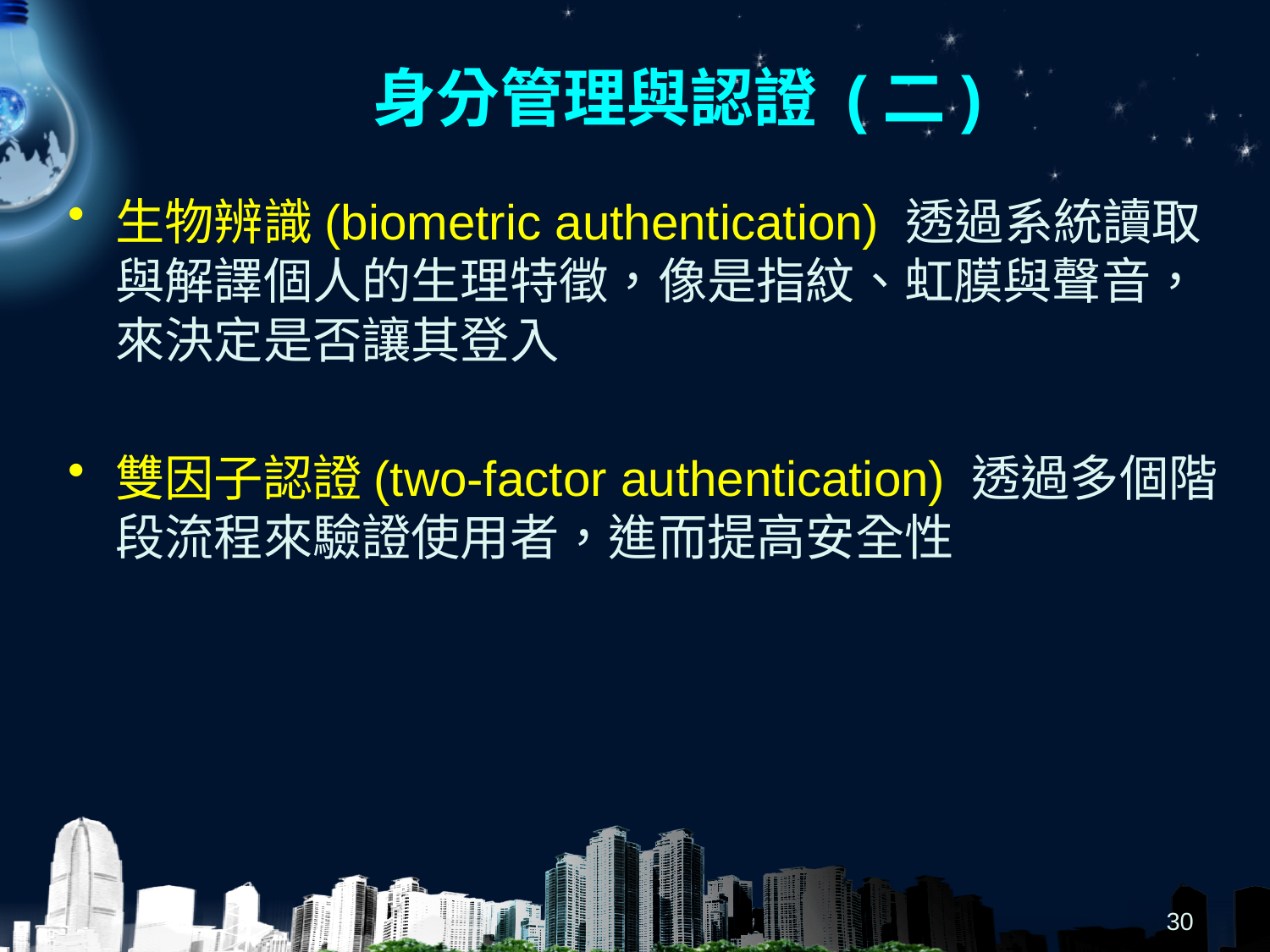

# 身分管理與認證 (二)
生物辨識(biometric authentication) 透過系統讀取與解譯個人的生理特徵，像是指紋、虹膜與聲音，來決定是否讓其登入

雙因子認證(two-factor authentication) 透過多個階段流程來驗證使用者，進而提高安全性
30